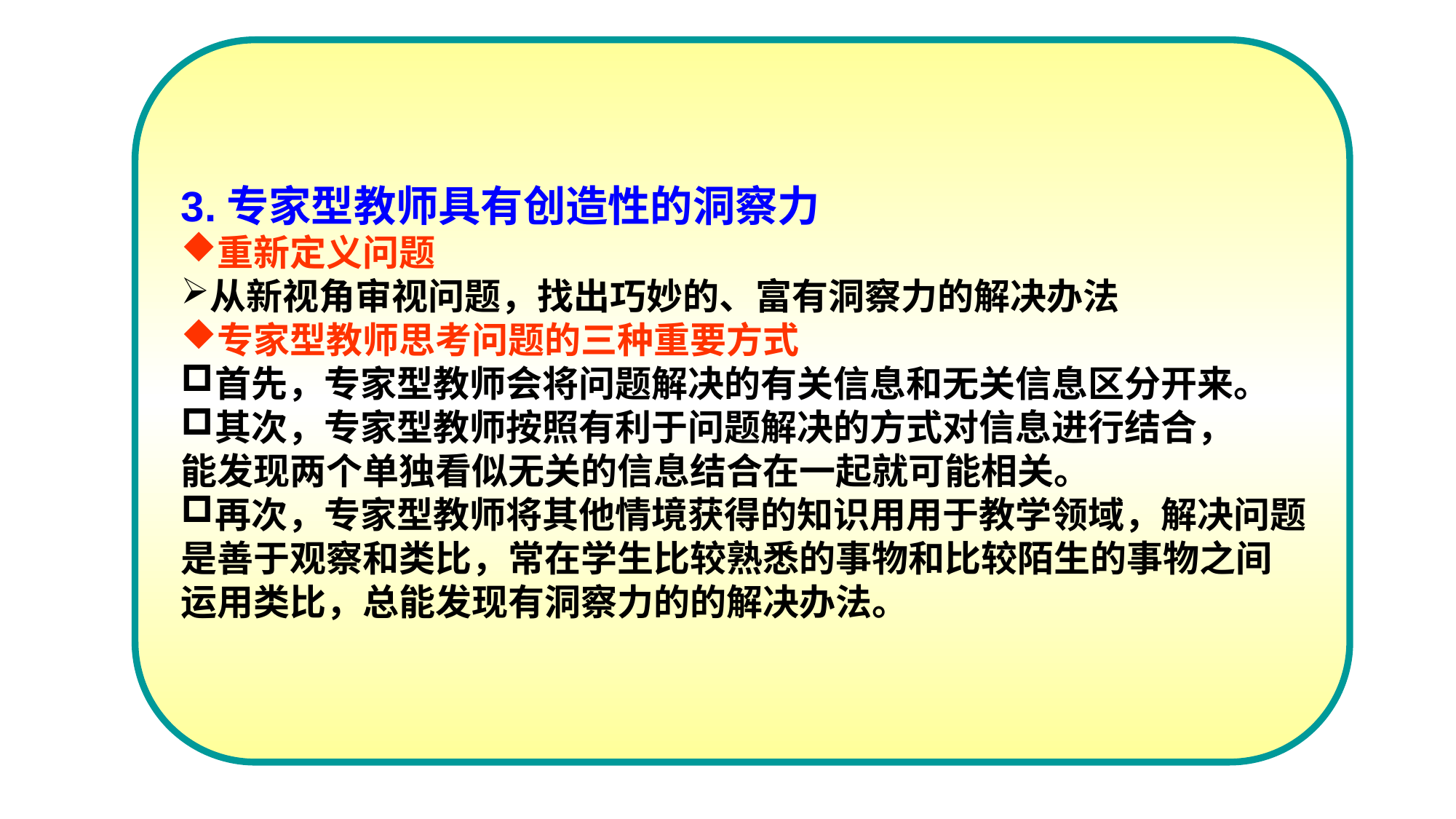

3.专家型教师具有创造性的洞察力
重新定义问题
从新视角审视问题，找出巧妙的、富有洞察力的解决办法
专家型教师思考问题的三种重要方式
首先，专家型教师会将问题解决的有关信息和无关信息区分开来。
其次，专家型教师按照有利于问题解决的方式对信息进行结合，
能发现两个单独看似无关的信息结合在一起就可能相关。
再次，专家型教师将其他情境获得的知识用用于教学领域，解决问题
是善于观察和类比，常在学生比较熟悉的事物和比较陌生的事物之间
运用类比，总能发现有洞察力的的解决办法。